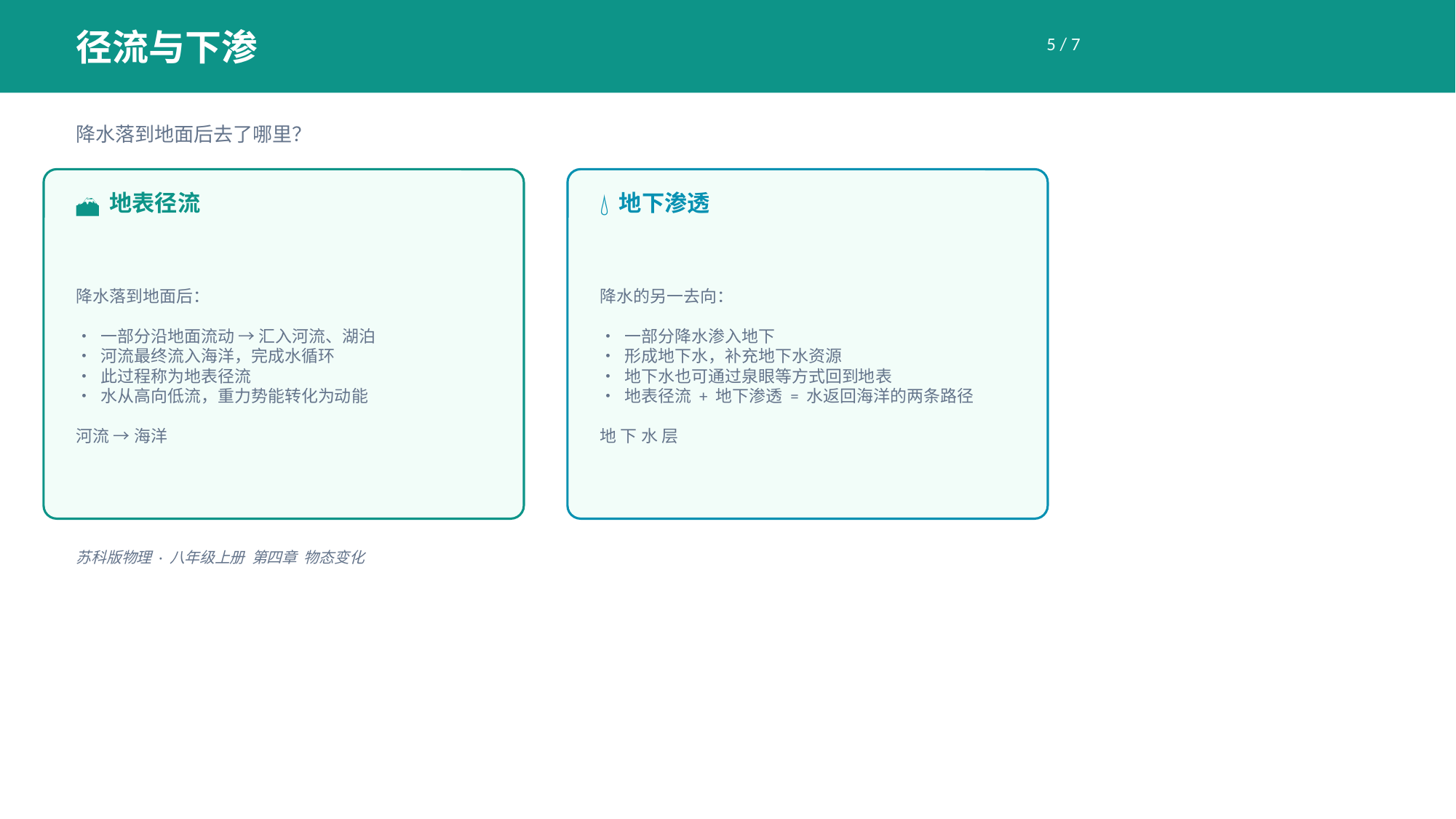

径流与下渗
5 / 7
降水落到地面后去了哪里？

🏔 地表径流
💧 地下渗透
降水落到地面后：

• 一部分沿地面流动 → 汇入河流、湖泊
• 河流最终流入海洋，完成水循环
• 此过程称为地表径流
• 水从高向低流，重力势能转化为动能

河流 → 海洋
降水的另一去向：

• 一部分降水渗入地下
• 形成地下水，补充地下水资源
• 地下水也可通过泉眼等方式回到地表
• 地表径流 + 地下渗透 = 水返回海洋的两条路径

地 下 水 层
苏科版物理 · 八年级上册  第四章  物态变化